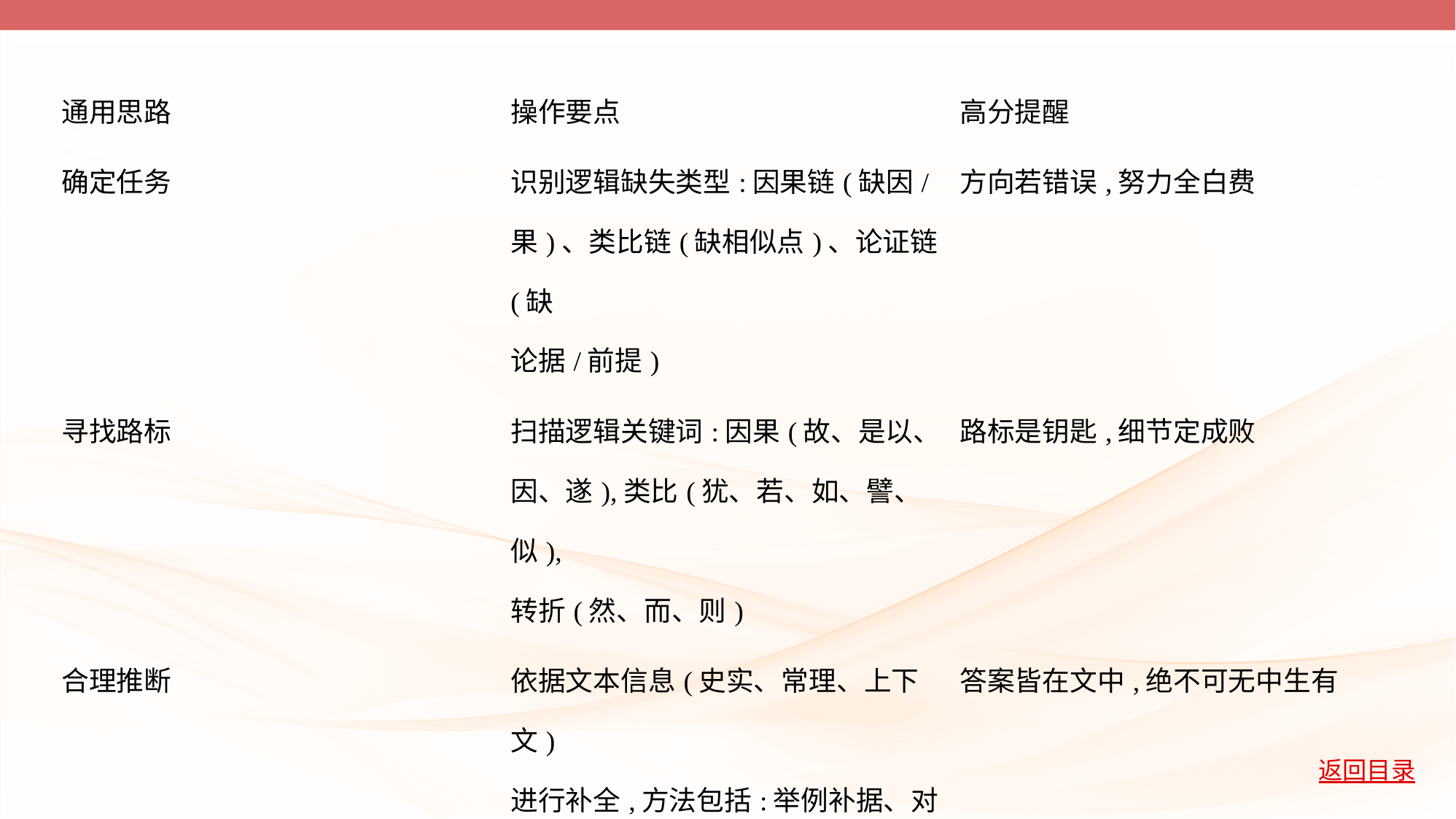

| 通用思路 | 操作要点 | 高分提醒 |
| --- | --- | --- |
| 确定任务 | 识别逻辑缺失类型:因果链(缺因/ 果)、类比链(缺相似点)、论证链(缺 论据/前提) | 方向若错误,努力全白费 |
| 寻找路标 | 扫描逻辑关键词:因果(故、是以、 因、遂),类比(犹、若、如、譬、似), 转折(然、而、则) | 路标是钥匙,细节定成败 |
| 合理推断 | 依据文本信息(史实、常理、上下文) 进行补全,方法包括:举例补据、对比 明理、类比搭桥等 | 答案皆在文中,绝不可无中生有 |
| 验证结论 | 将补全内容代入原文,检查是否文意 通畅、逻辑自洽、呼应语境 | 最后验一遍,稳妥拿高分 |